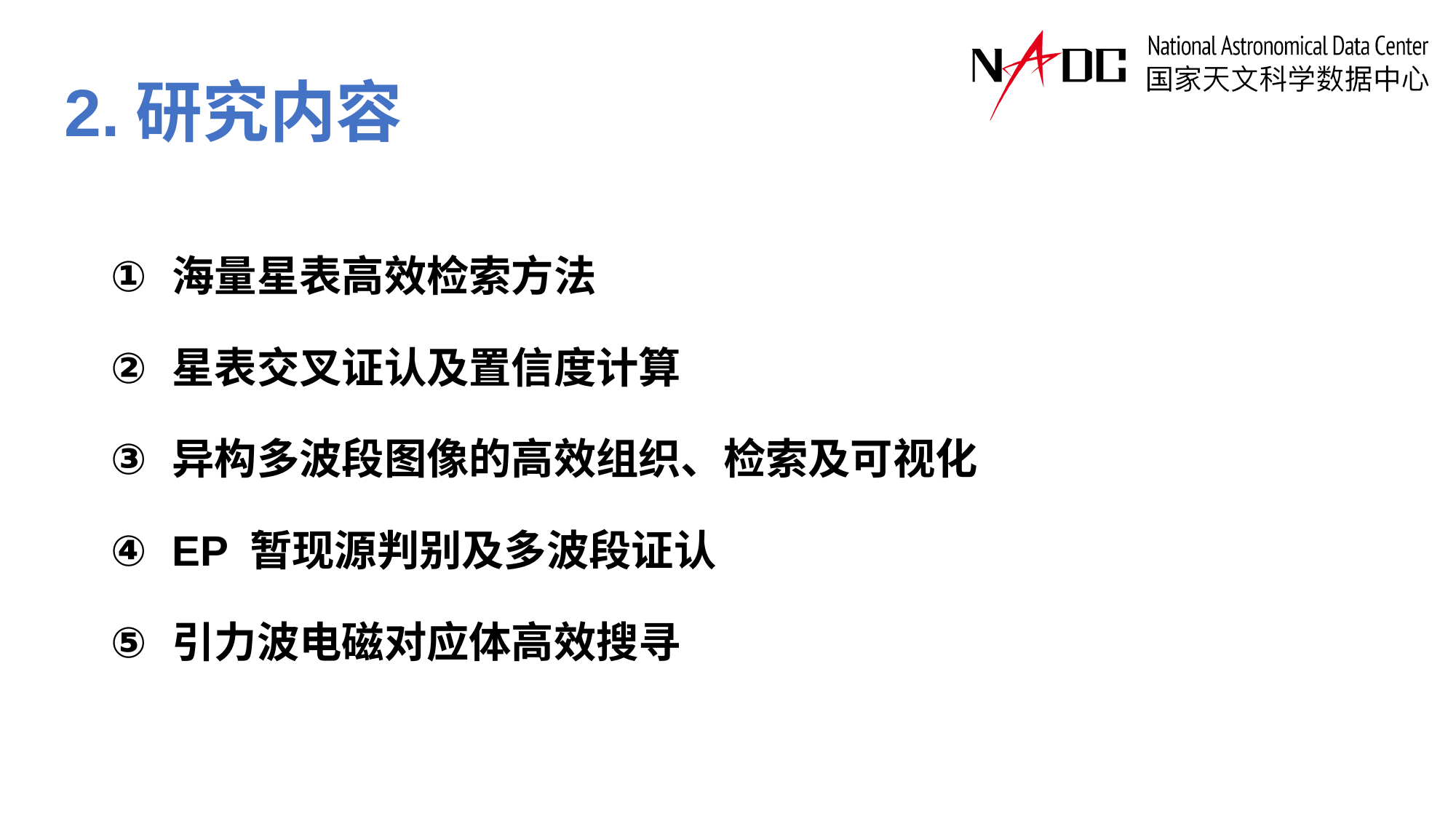

# 2.研究内容
海量星表高效检索方法
星表交叉证认及置信度计算
异构多波段图像的高效组织、检索及可视化
EP 暂现源判别及多波段证认
引力波电磁对应体高效搜寻